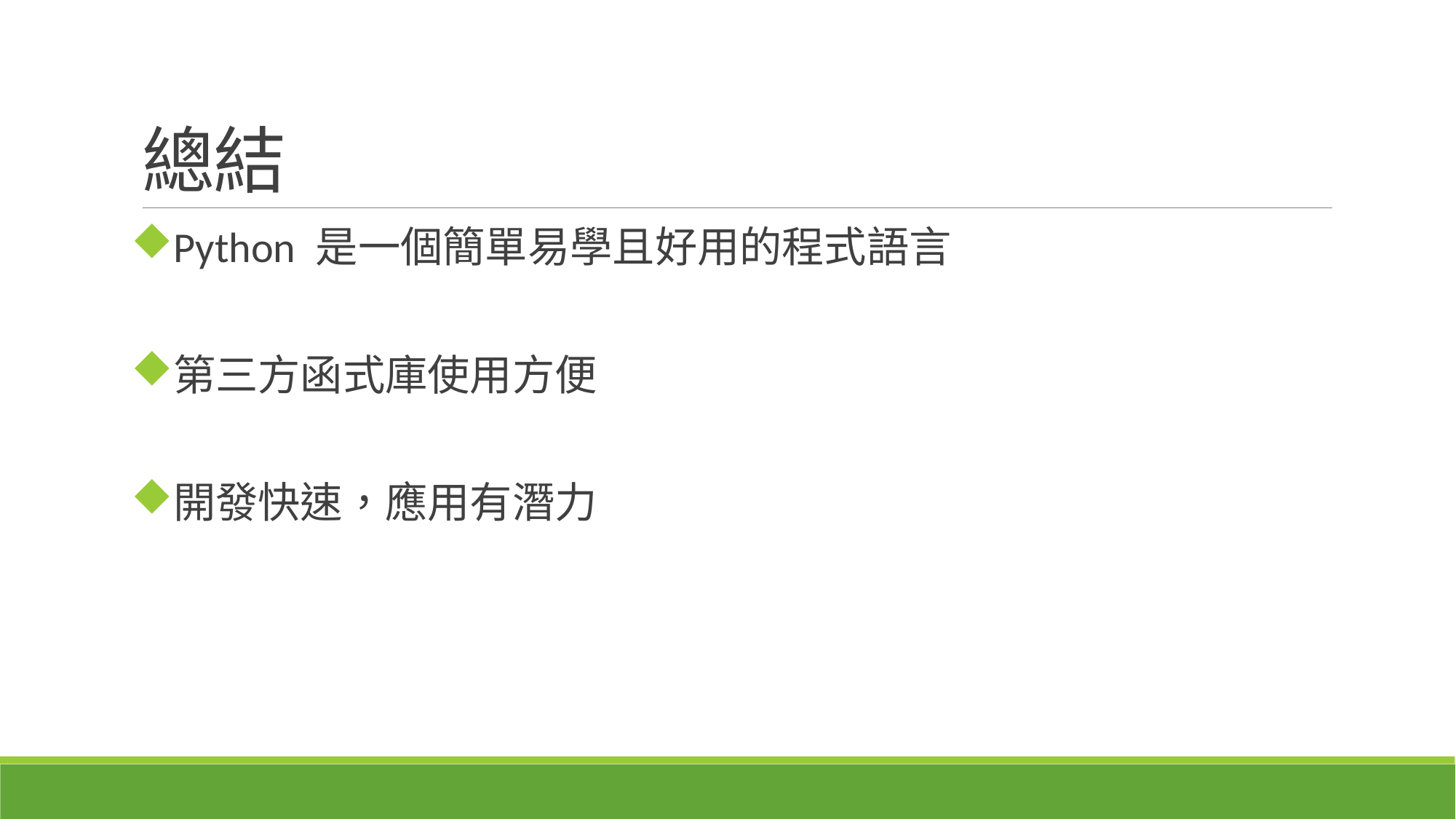

# 總結
Python 是一個簡單易學且好用的程式語言

第三方函式庫使用方便

開發快速，應用有潛力